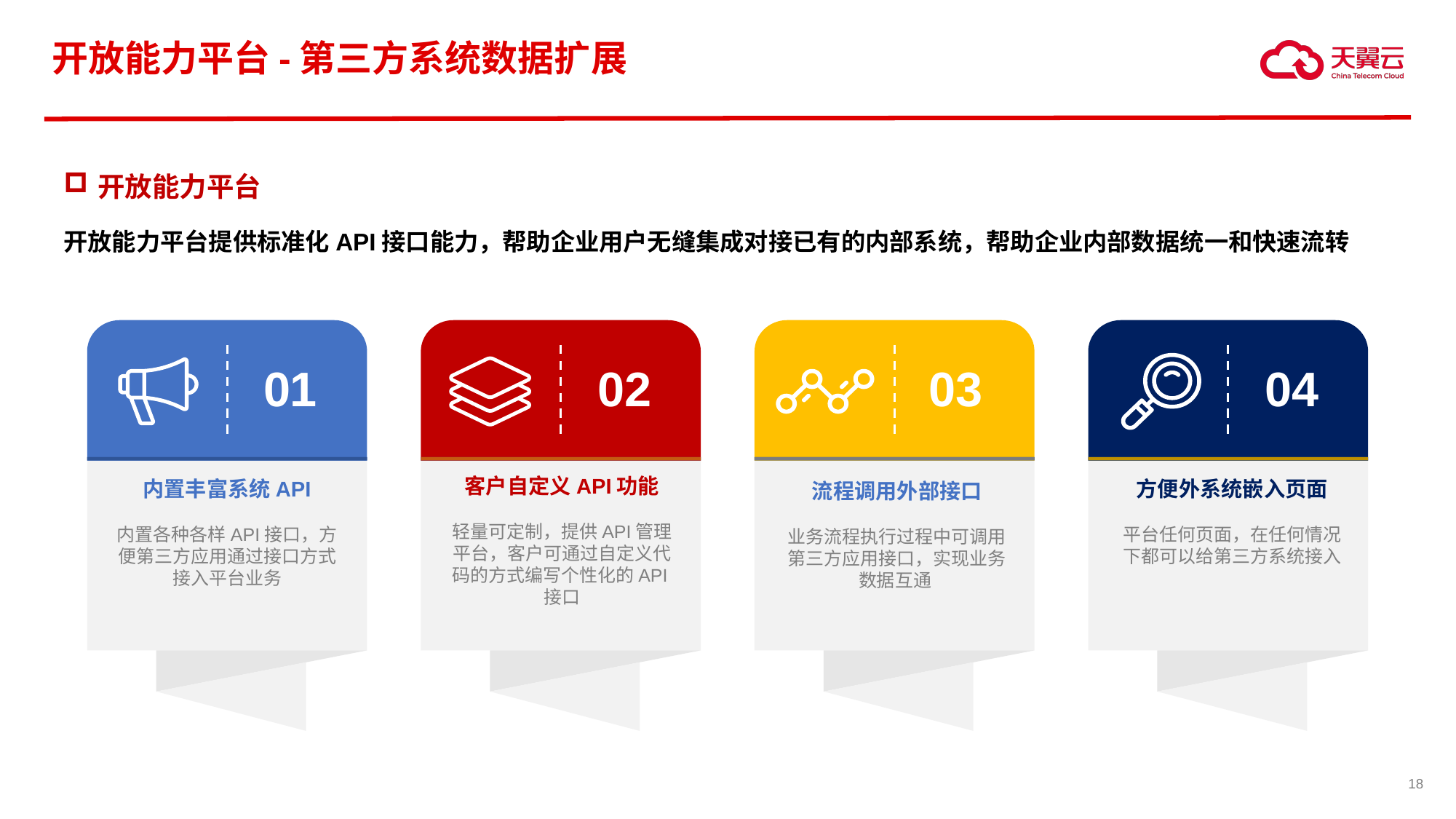

开放能力平台-第三方系统数据扩展
开放能力平台
开放能力平台提供标准化API接口能力，帮助企业用户无缝集成对接已有的内部系统，帮助企业内部数据统一和快速流转

01
02
03
04

客户自定义API功能
轻量可定制，提供API管理平台，客户可通过自定义代码的方式编写个性化的API接口
方便外系统嵌入页面
平台任何页面，在任何情况下都可以给第三方系统接入
内置丰富系统API
内置各种各样API接口，方便第三方应用通过接口方式接入平台业务
流程调用外部接口
业务流程执行过程中可调用第三方应用接口，实现业务数据互通